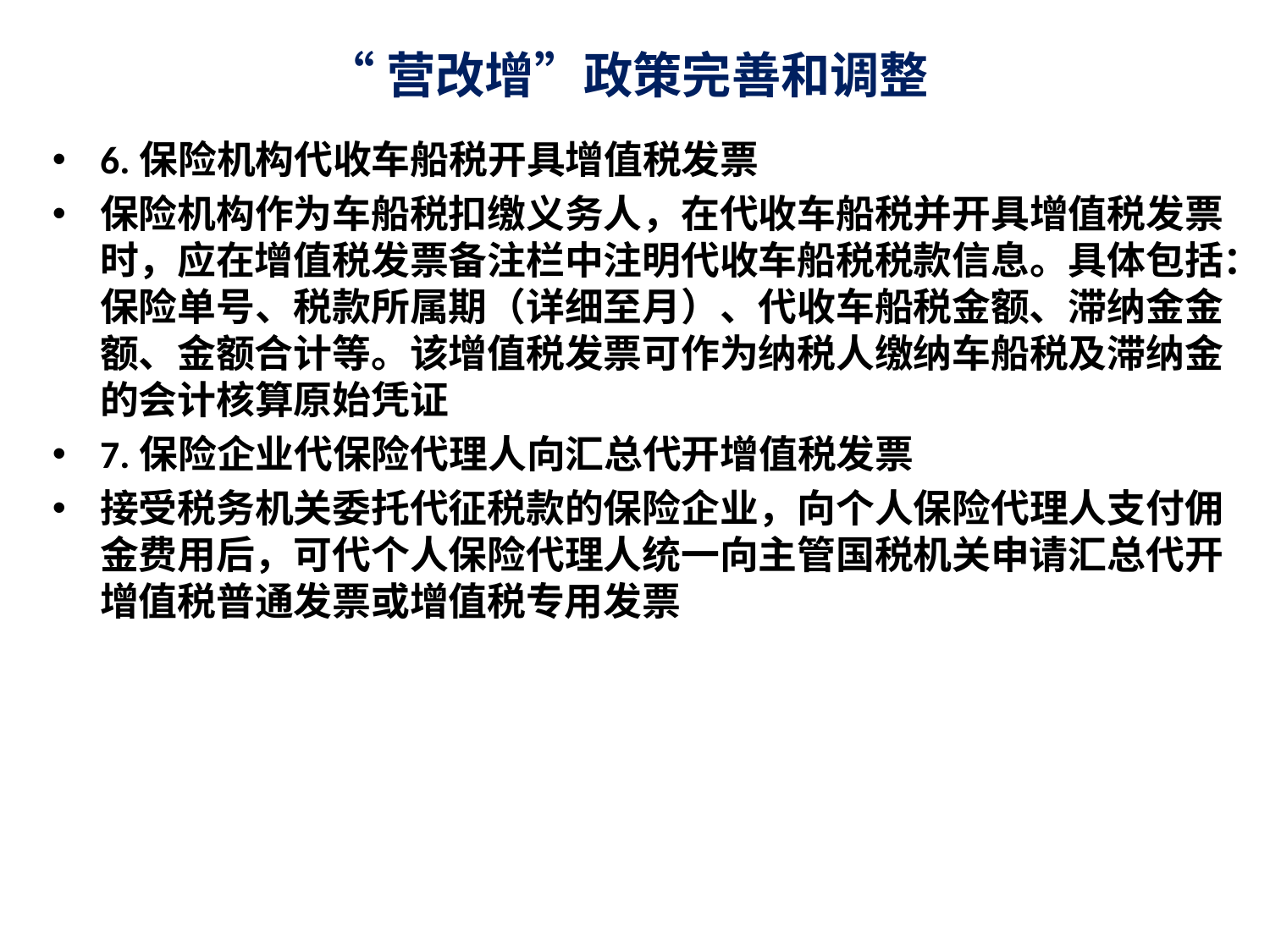

# “营改增”政策完善和调整
6.保险机构代收车船税开具增值税发票
保险机构作为车船税扣缴义务人，在代收车船税并开具增值税发票时，应在增值税发票备注栏中注明代收车船税税款信息。具体包括：保险单号、税款所属期（详细至月）、代收车船税金额、滞纳金金额、金额合计等。该增值税发票可作为纳税人缴纳车船税及滞纳金的会计核算原始凭证
7.保险企业代保险代理人向汇总代开增值税发票
接受税务机关委托代征税款的保险企业，向个人保险代理人支付佣金费用后，可代个人保险代理人统一向主管国税机关申请汇总代开增值税普通发票或增值税专用发票